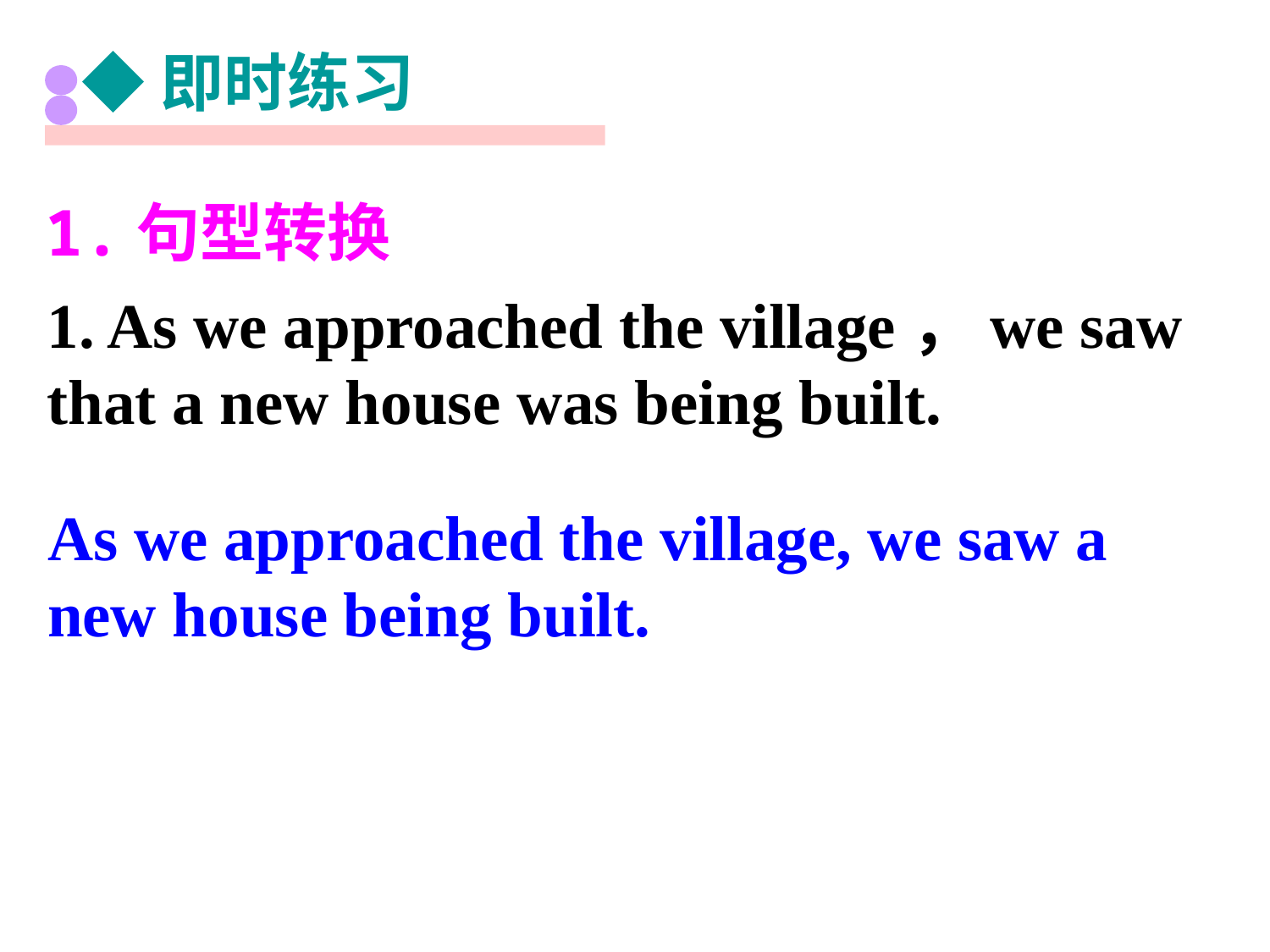

◆即时练习

1.句型转换
1. As we approached the village，we saw that a new house was being built.
As we approached the village, we saw a new house being built.